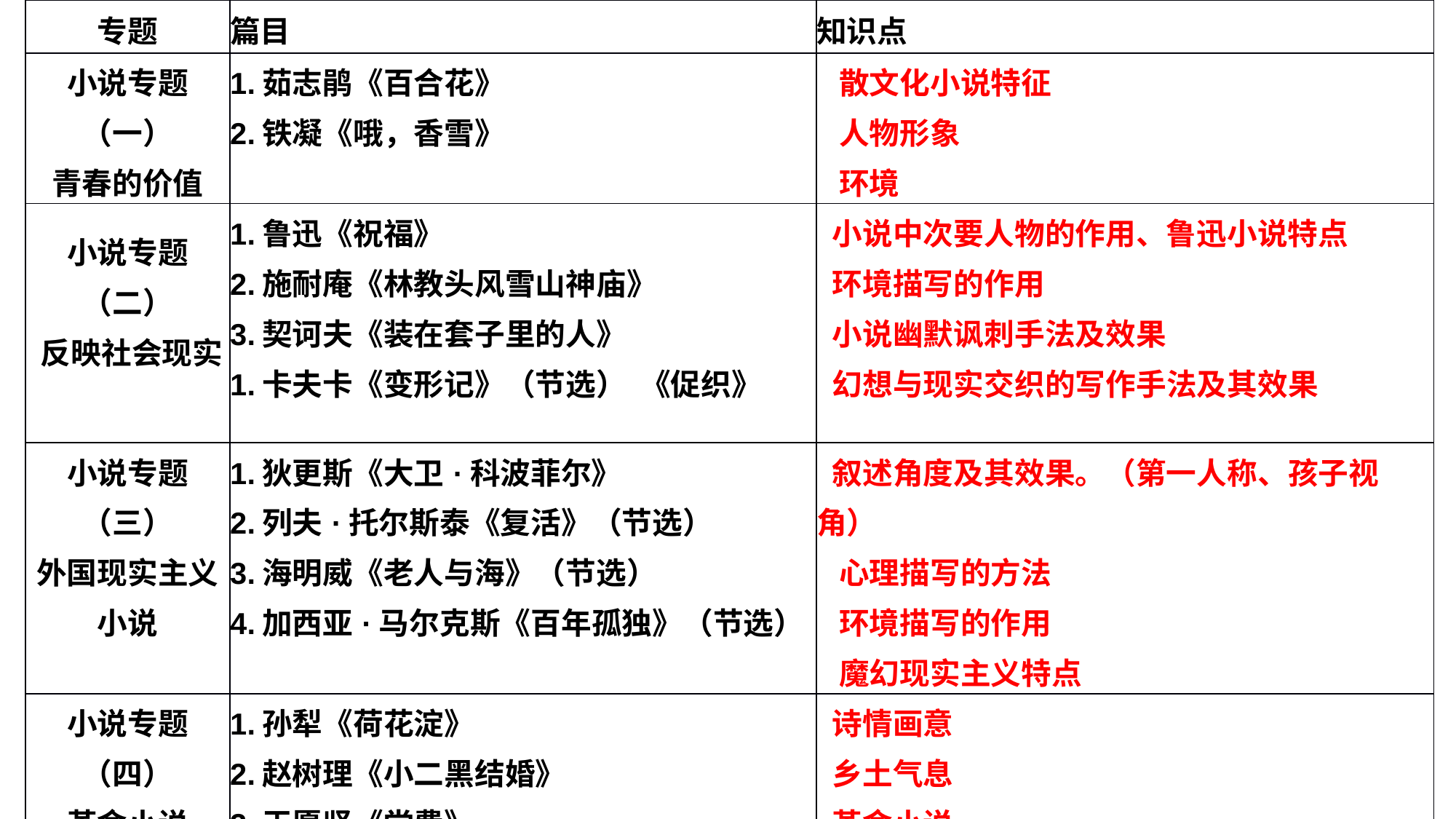

| 专题 | 篇目 | 知识点 |
| --- | --- | --- |
| 小说专题（一） 青春的价值 | 1.茹志鹃《百合花》 2.铁凝《哦，香雪》 | 散文化小说特征 人物形象 环境 |
| 小说专题（二） 反映社会现实 | 1.鲁迅《祝福》 2.施耐庵《林教头风雪山神庙》 3.契诃夫《装在套子里的人》 1.卡夫卡《变形记》（节选） 《促织》 | 小说中次要人物的作用、鲁迅小说特点 环境描写的作用 小说幽默讽刺手法及效果 幻想与现实交织的写作手法及其效果 |
| 小说专题（三） 外国现实主义 小说 | 1.狄更斯《大卫·科波菲尔》 2.列夫·托尔斯泰《复活》（节选） 3.海明威《老人与海》（节选） 4.加西亚·马尔克斯《百年孤独》（节选） | 叙述角度及其效果。（第一人称、孩子视角） 心理描写的方法 环境描写的作用 魔幻现实主义特点 |
| 小说专题（四） 革命小说 | 1.孙犁《荷花淀》 2.赵树理《小二黑结婚》 3.王愿坚《党费》 | 诗情画意 乡土气息 革命小说 |
| 小说专题（五） 乡土小说 | 1. 鲁迅《阿Q正传》 2. 沈从文《边城》 | 喜剧表象下的悲剧意味、幽默语言 散文化小说 |